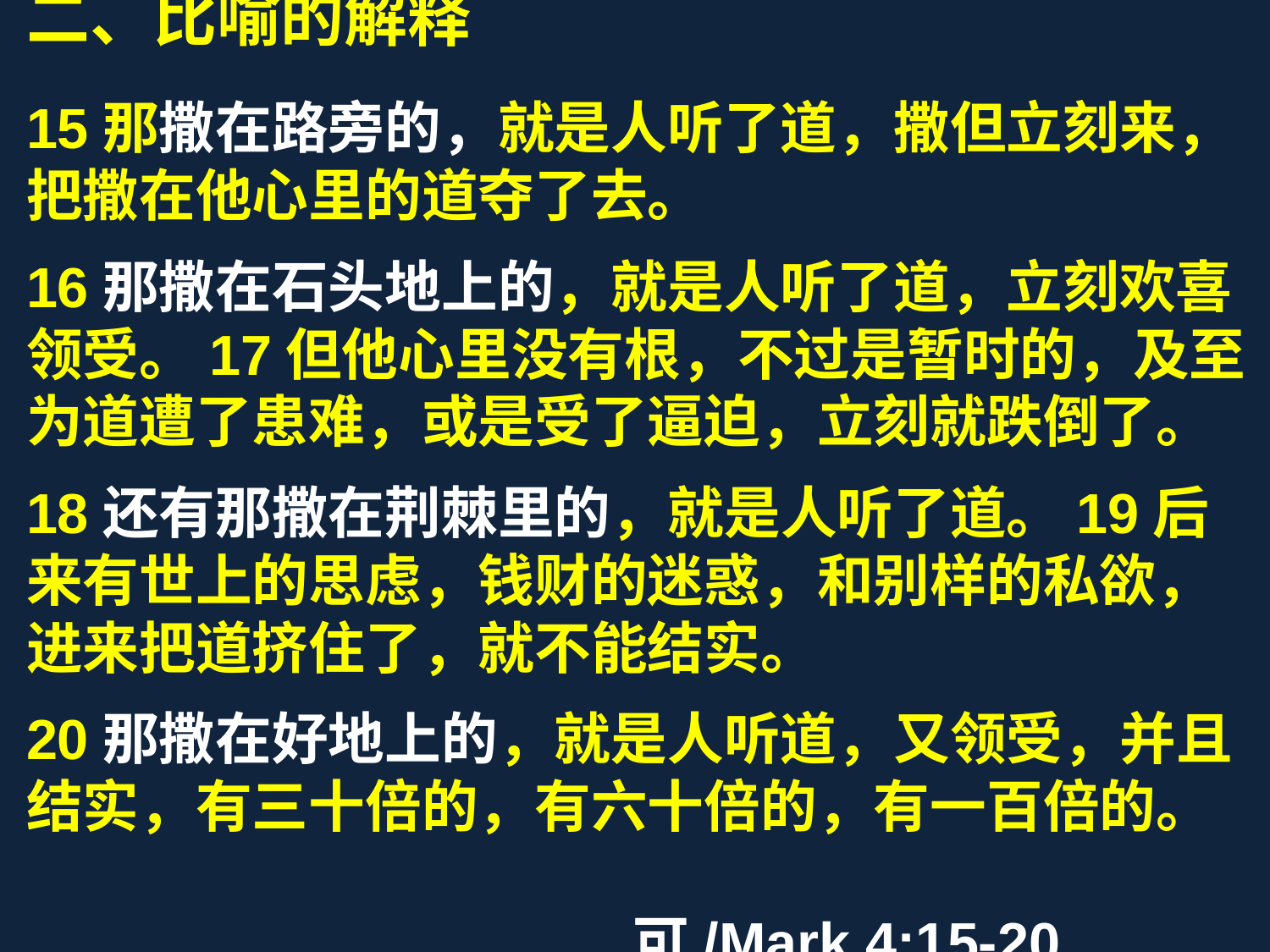

二、比喻的解释
15那撒在路旁的，就是人听了道，撒但立刻来，把撒在他心里的道夺了去。
16那撒在石头地上的，就是人听了道，立刻欢喜领受。17但他心里没有根，不过是暂时的，及至为道遭了患难，或是受了逼迫，立刻就跌倒了。
18还有那撒在荆棘里的，就是人听了道。19后来有世上的思虑，钱财的迷惑，和别样的私欲，进来把道挤住了，就不能结实。
20那撒在好地上的，就是人听道，又领受，并且结实，有三十倍的，有六十倍的，有一百倍的。
                                               可/Mark 4:15-20